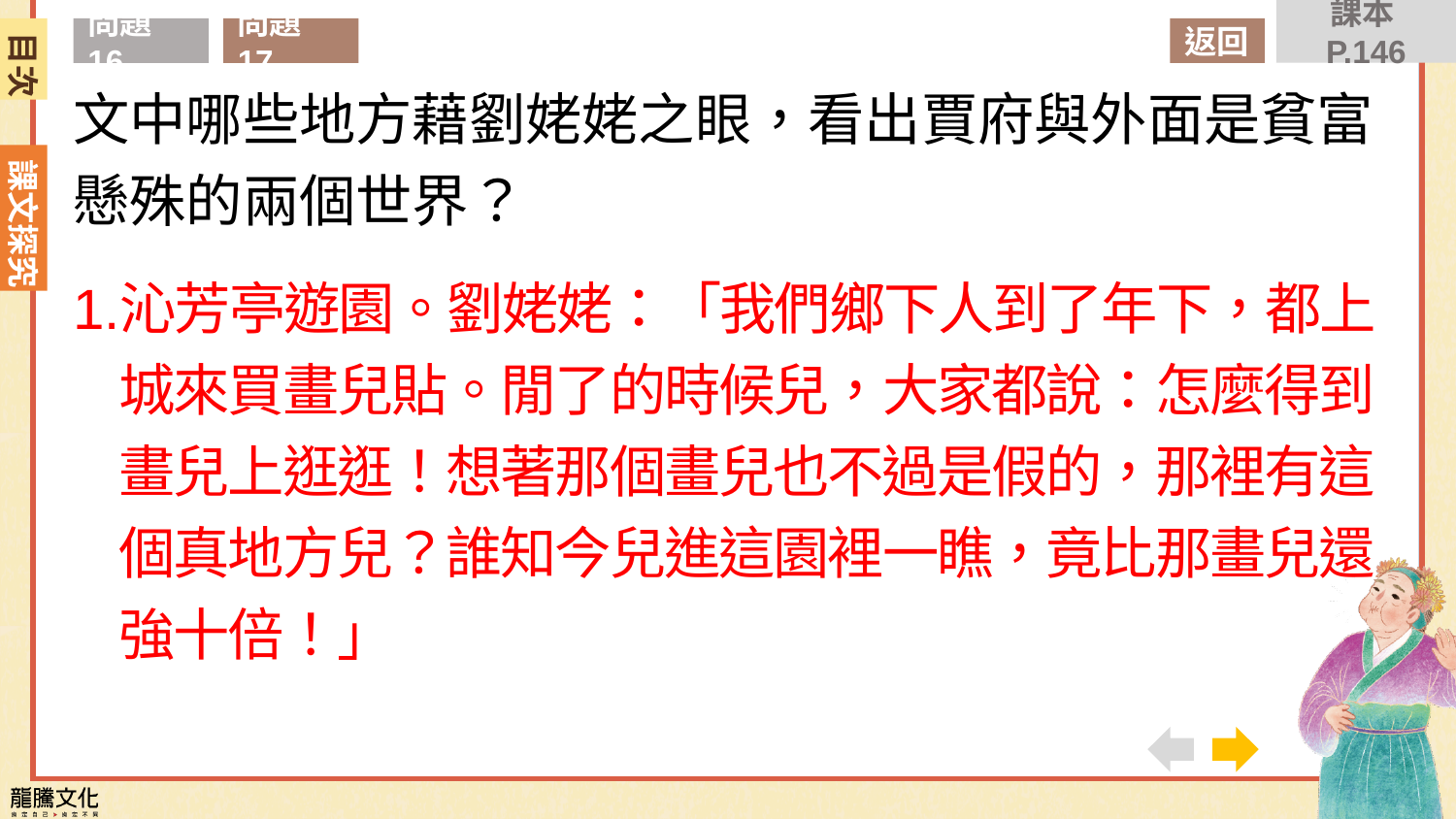

課本P.146
問題17
目次
問題16
返回
文中哪些地方藉劉姥姥之眼，看出賈府與外面是貧富懸殊的兩個世界？
沁芳亭遊園。劉姥姥：「我們鄉下人到了年下，都上城來買畫兒貼。閒了的時候兒，大家都說：怎麼得到畫兒上逛逛！想著那個畫兒也不過是假的，那裡有這個真地方兒？誰知今兒進這園裡一瞧，竟比那畫兒還強十倍！」